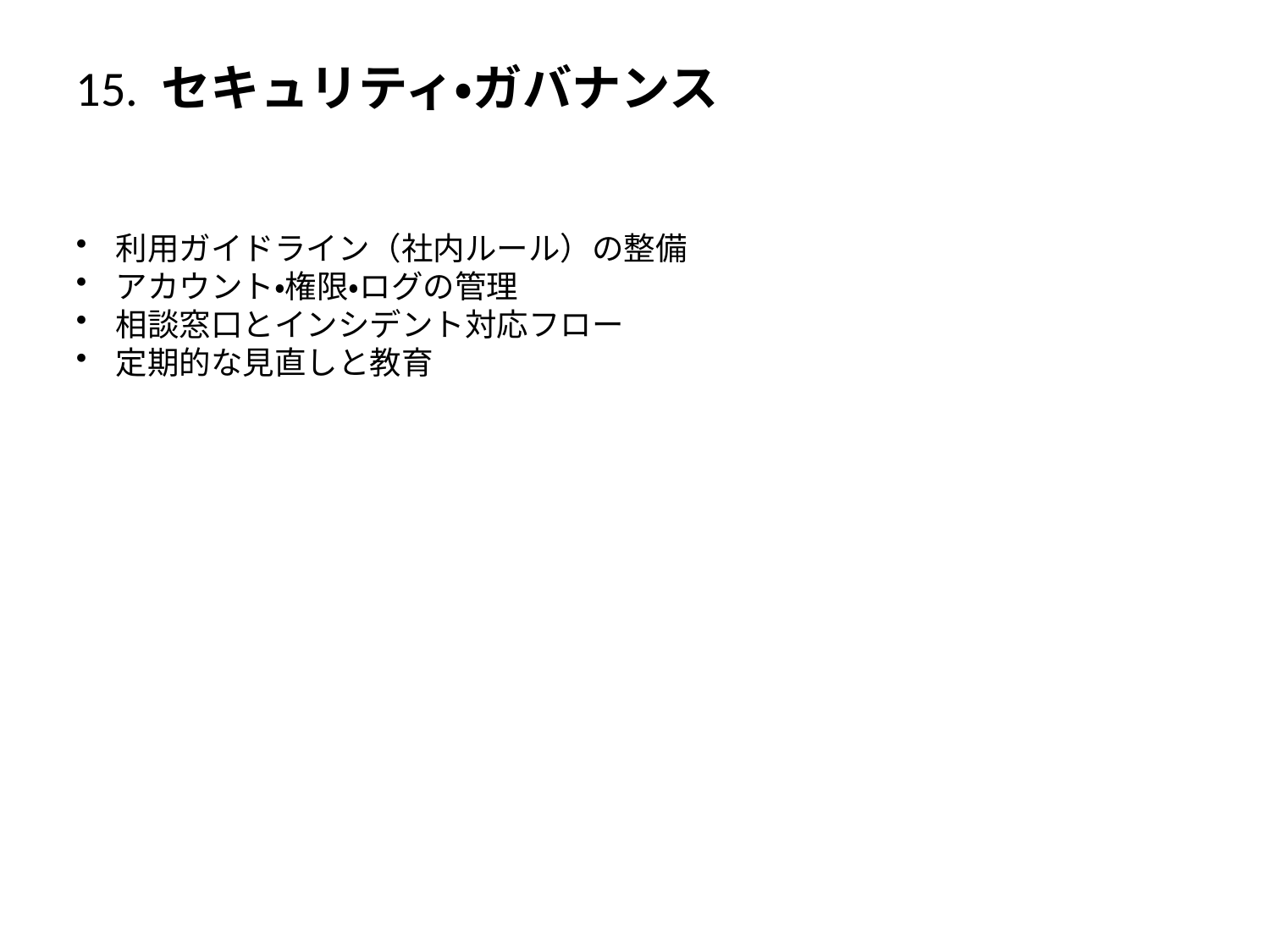

# 15. セキュリティ・ガバナンス
利用ガイドライン（社内ルール）の整備
アカウント・権限・ログの管理
相談窓口とインシデント対応フロー
定期的な見直しと教育